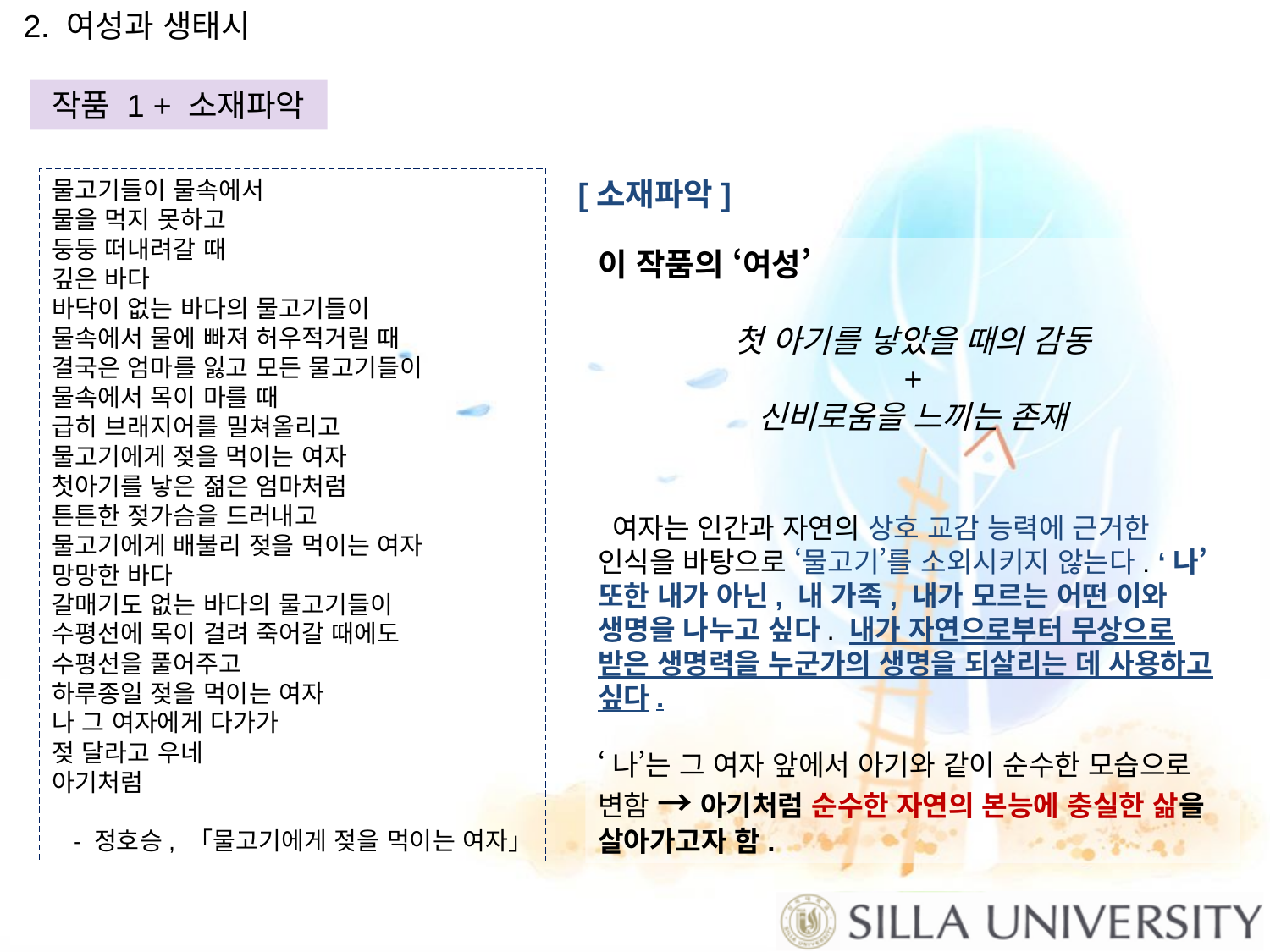

작품 1 + 소재파악
물고기들이 물속에서
물을 먹지 못하고
둥둥 떠내려갈 때
깊은 바다
바닥이 없는 바다의 물고기들이
물속에서 물에 빠져 허우적거릴 때
결국은 엄마를 잃고 모든 물고기들이
물속에서 목이 마를 때
급히 브래지어를 밀쳐올리고
물고기에게 젖을 먹이는 여자
첫아기를 낳은 젊은 엄마처럼
튼튼한 젖가슴을 드러내고
물고기에게 배불리 젖을 먹이는 여자
망망한 바다
갈매기도 없는 바다의 물고기들이
수평선에 목이 걸려 죽어갈 때에도
수평선을 풀어주고
하루종일 젖을 먹이는 여자
나 그 여자에게 다가가
젖 달라고 우네
아기처럼

- 정호승, 「물고기에게 젖을 먹이는 여자」
[소재파악]
이 작품의 ‘여성’

첫 아기를 낳았을 때의 감동
 +
신비로움을 느끼는 존재

 여자는 인간과 자연의 상호 교감 능력에 근거한 인식을 바탕으로 ‘물고기’를 소외시키지 않는다. ‘나’ 또한 내가 아닌, 내 가족, 내가 모르는 어떤 이와 생명을 나누고 싶다. 내가 자연으로부터 무상으로 받은 생명력을 누군가의 생명을 되살리는 데 사용하고 싶다.

‘나’는 그 여자 앞에서 아기와 같이 순수한 모습으로 변함 → 아기처럼 순수한 자연의 본능에 충실한 삶을 살아가고자 함.